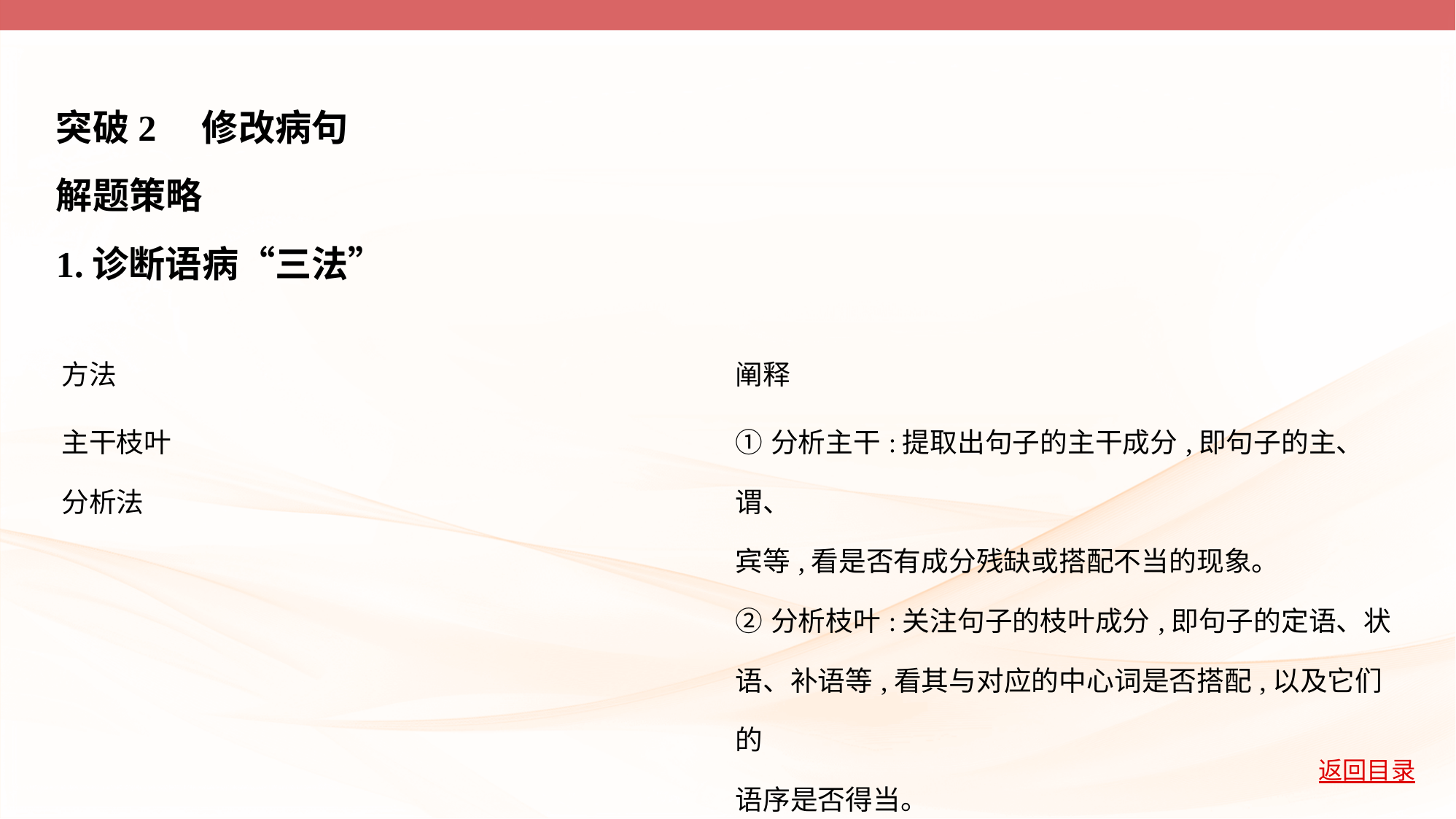

突破2　修改病句
解题策略
1.诊断语病“三法”
| 方法 | 阐释 |
| --- | --- |
| 主干枝叶 分析法 | ①分析主干:提取出句子的主干成分,即句子的主、谓、 宾等,看是否有成分残缺或搭配不当的现象。 ②分析枝叶:关注句子的枝叶成分,即句子的定语、状 语、补语等,看其与对应的中心词是否搭配,以及它们的 语序是否得当。 |